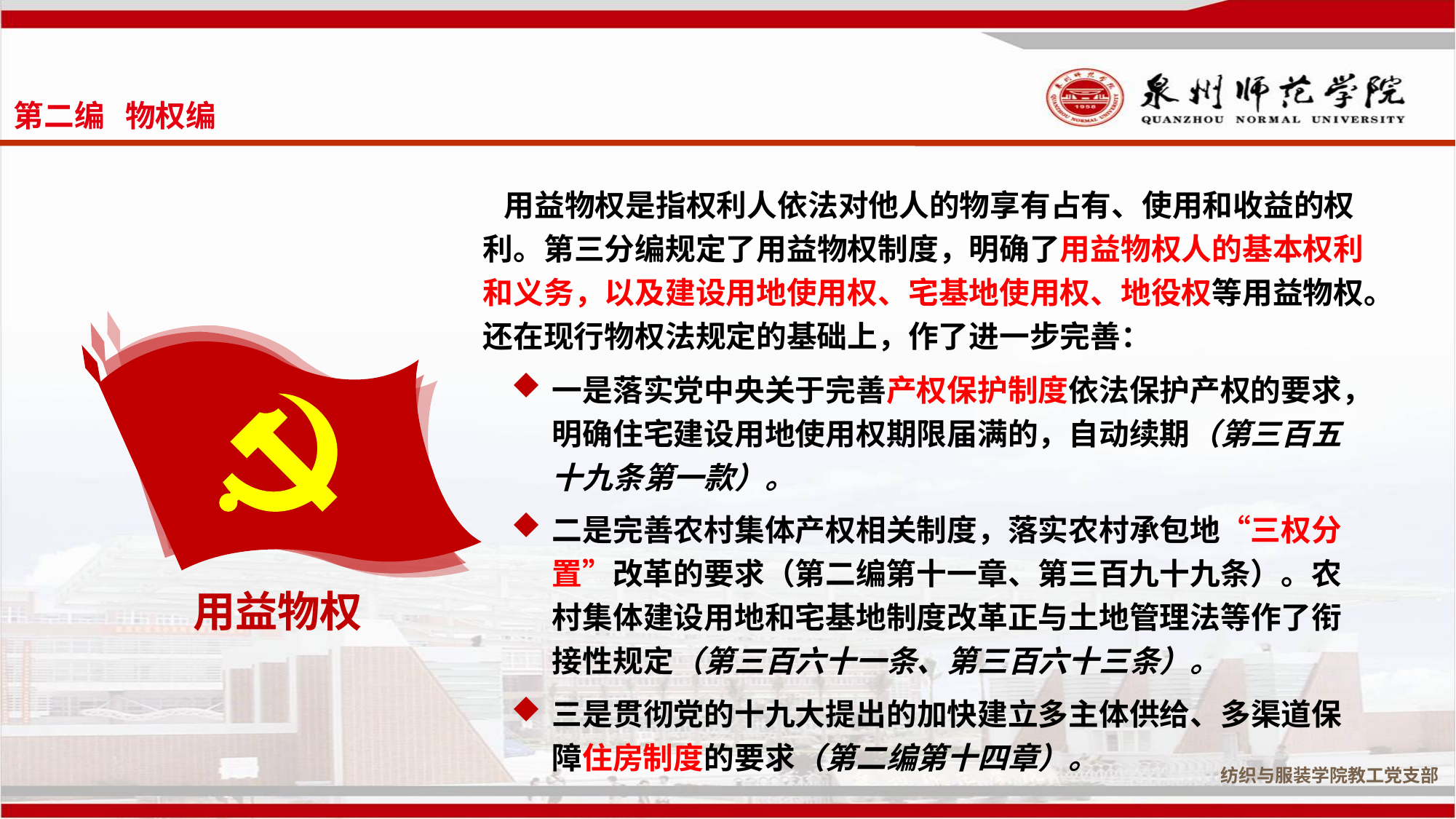

第二编   物权编
  用益物权是指权利人依法对他人的物享有占有、使用和收益的权利。第三分编规定了用益物权制度，明确了用益物权人的基本权利和义务，以及建设用地使用权、宅基地使用权、地役权等用益物权。还在现行物权法规定的基础上，作了进一步完善：

用益物权
一是落实党中央关于完善产权保护制度依法保护产权的要求，明确住宅建设用地使用权期限届满的，自动续期（第三百五十九条第一款）。
二是完善农村集体产权相关制度，落实农村承包地“三权分置”改革的要求（第二编第十一章、第三百九十九条）。农村集体建设用地和宅基地制度改革正与土地管理法等作了衔接性规定（第三百六十一条、第三百六十三条）。
三是贯彻党的十九大提出的加快建立多主体供给、多渠道保障住房制度的要求（第二编第十四章）。
纺织与服装学院教工党支部